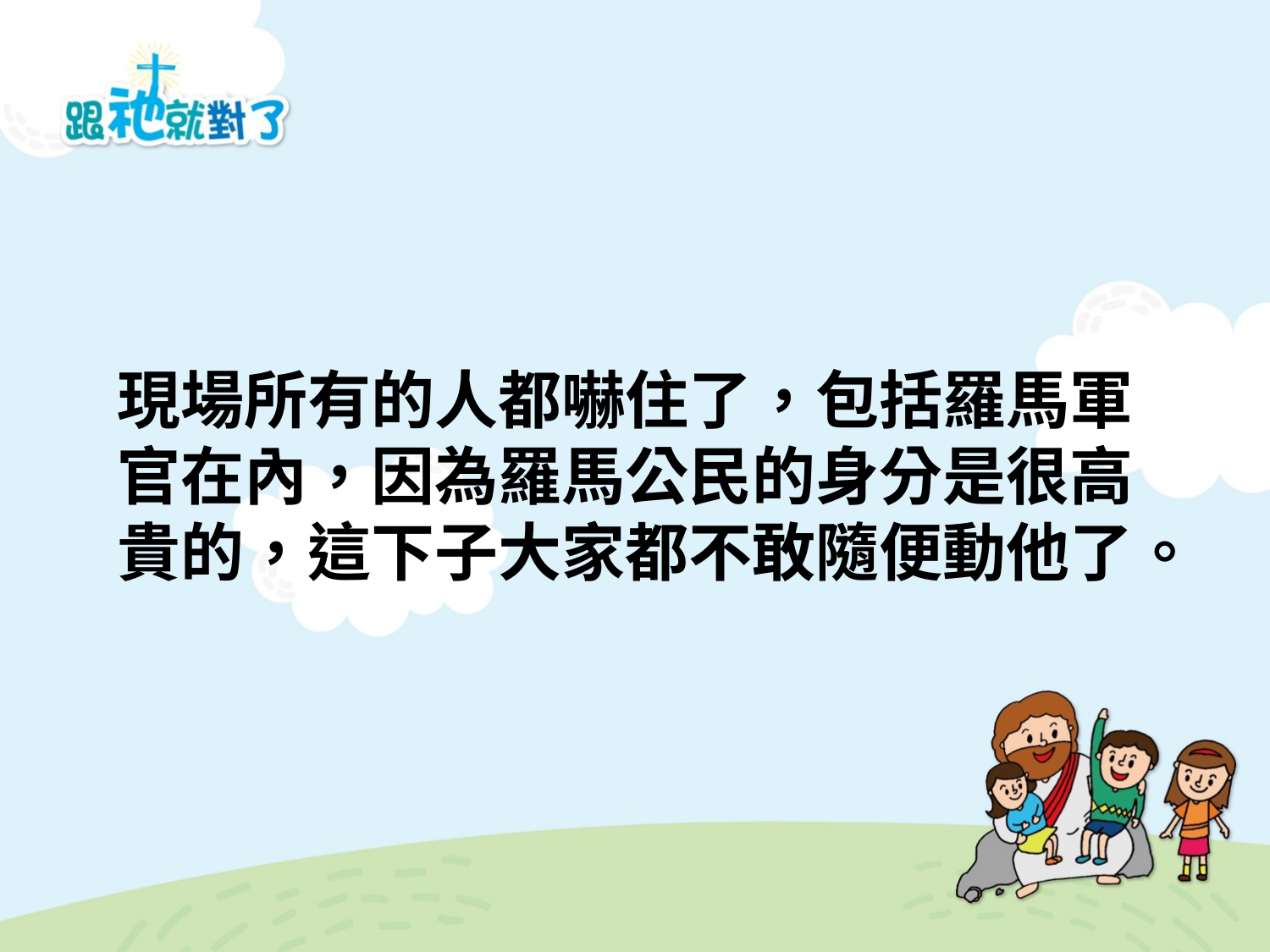

現場所有的人都嚇住了，包括羅馬軍官在內，因為羅馬公民的身分是很高貴的，這下子大家都不敢隨便動他了。